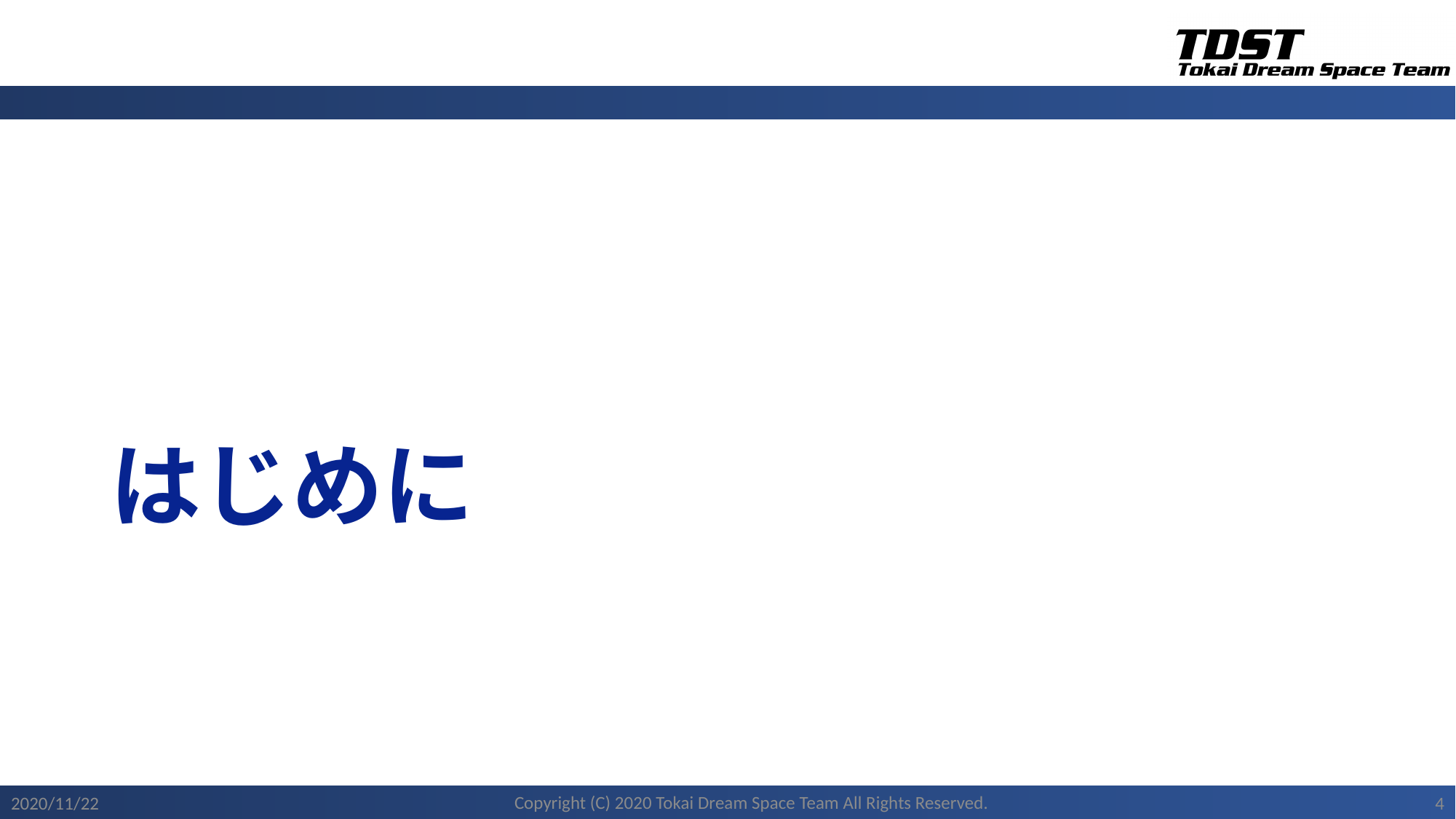

# はじめに

Copyright (C) 2020 Tokai Dream Space Team All Rights Reserved.
2020/11/22
4